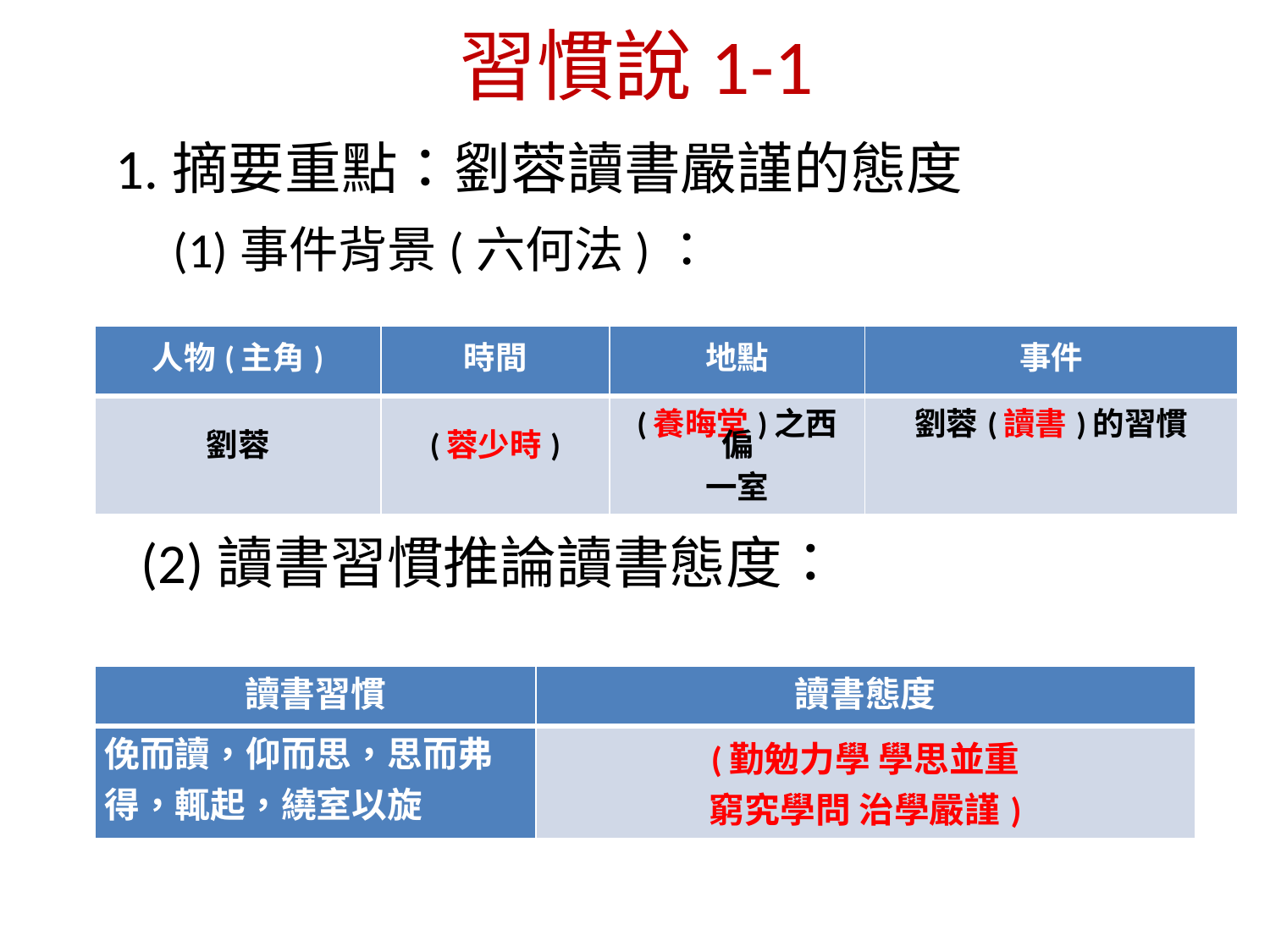

# 習慣說1-1
   1.摘要重點：劉蓉讀書嚴謹的態度
　  (1)事件背景(六何法)：

     (2)讀書習慣推論讀書態度：

| 人物(主角) | 時間 | 地點 | 事件 |
| --- | --- | --- | --- |
| 劉蓉 | (蓉少時) | (養晦堂)之西偏 一室 | 劉蓉(讀書)的習慣 |
| 讀書習慣 | 讀書態度 |
| --- | --- |
| 俛而讀，仰而思，思而弗得，輒起，繞室以旋 | (勤勉力學 學思並重 窮究學問 治學嚴謹) |